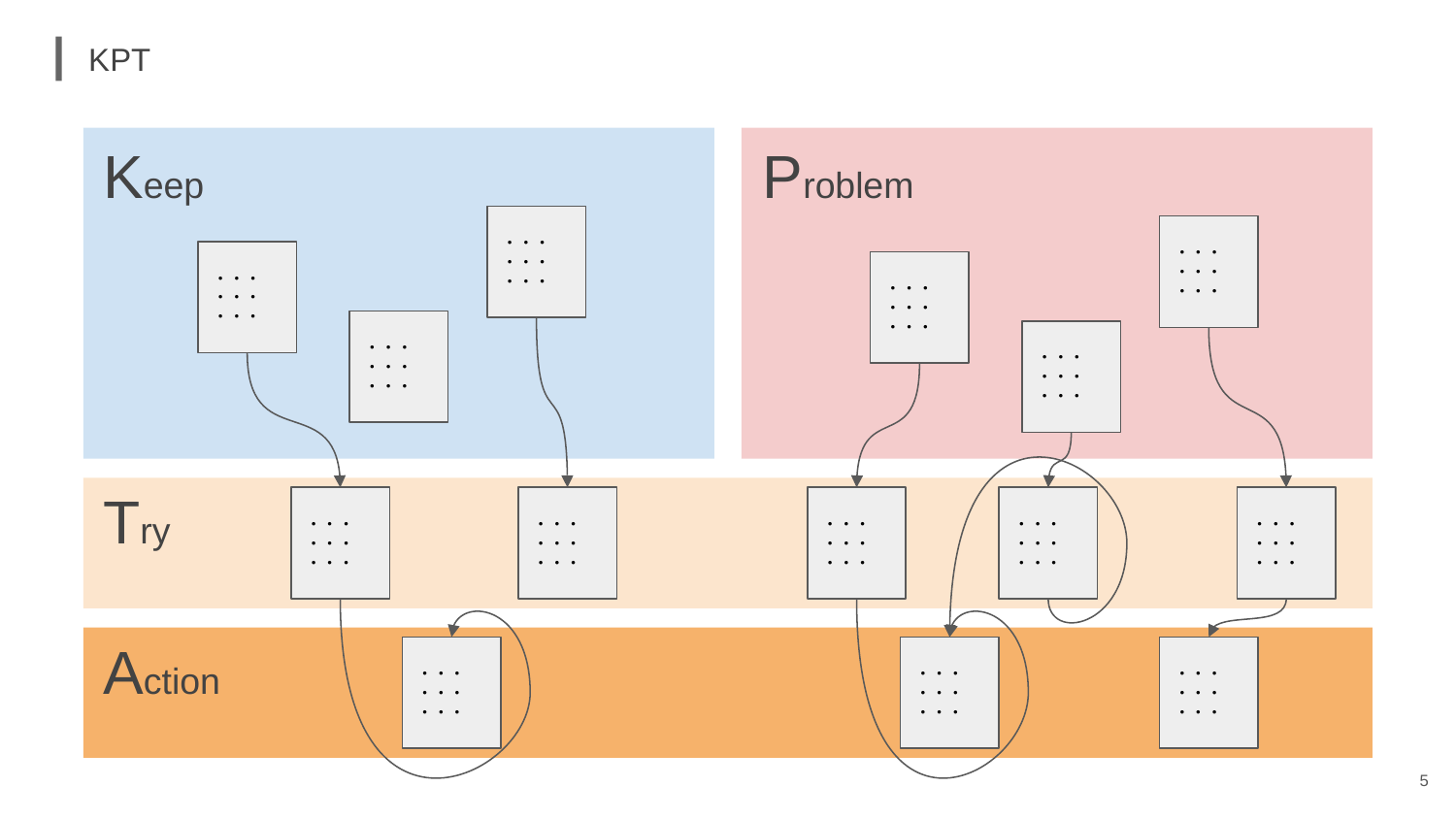

# KPT
Problem
Keep

・・・
・・・
・・・
・・・
・・・
・・・
・・・
・・・
・・・
・・・
・・・
・・・
・・・
・・・
・・・
・・・
・・・
・・・
Try

・・・
・・・
・・・
・・・
・・・
・・・
・・・
・・・
・・・
・・・
・・・
・・・
・・・
・・・
・・・
Action

・・・
・・・
・・・
・・・
・・・
・・・
・・・
・・・
・・・
5